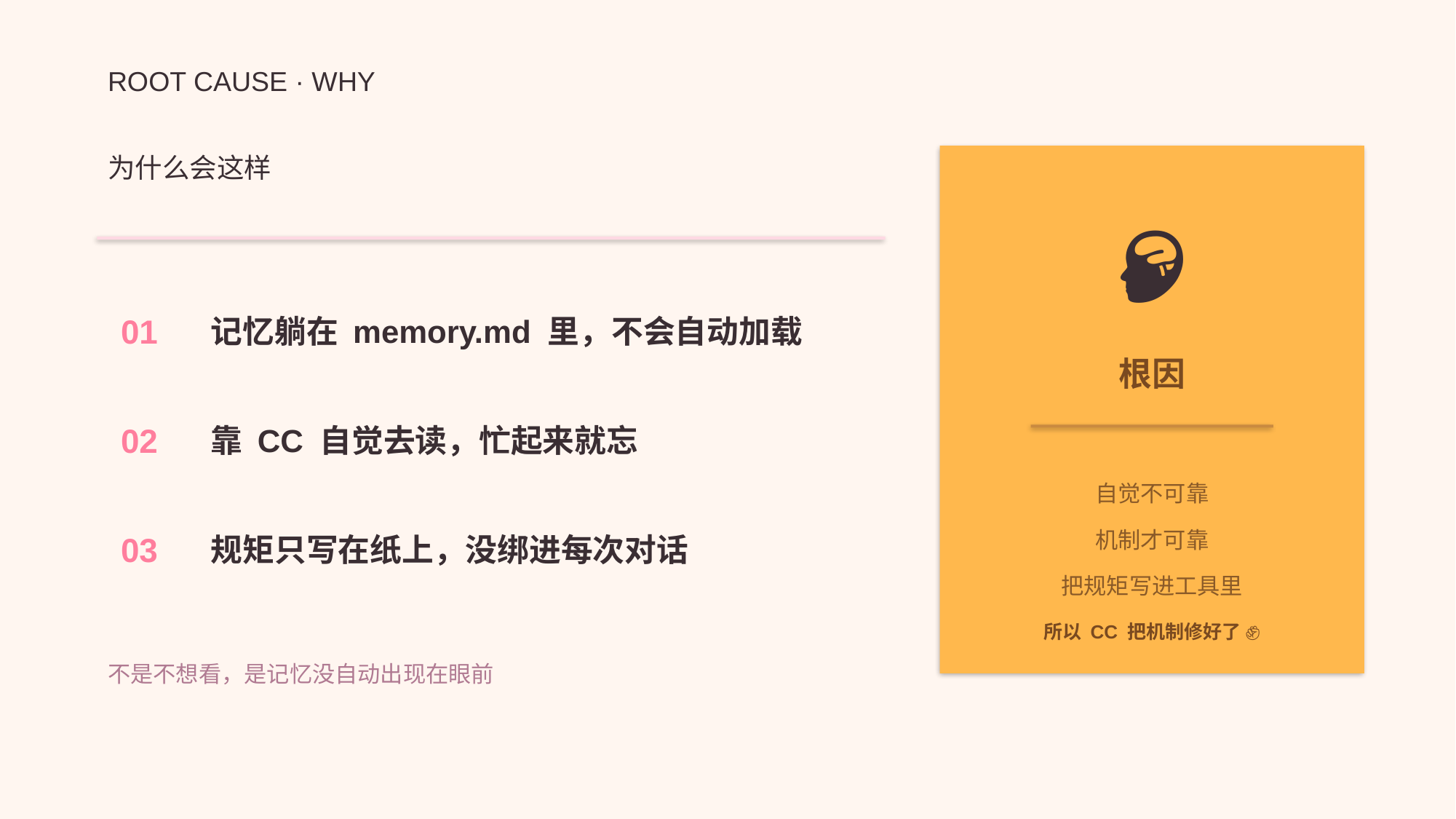

ROOT CAUSE · WHY
为什么会这样

🧠

01
记忆躺在 memory.md 里，不会自动加载
根因
02
靠 CC 自觉去读，忙起来就忘

自觉不可靠
机制才可靠
把规矩写进工具里
03
规矩只写在纸上，没绑进每次对话
所以 CC 把机制修好了 ✊
不是不想看，是记忆没自动出现在眼前